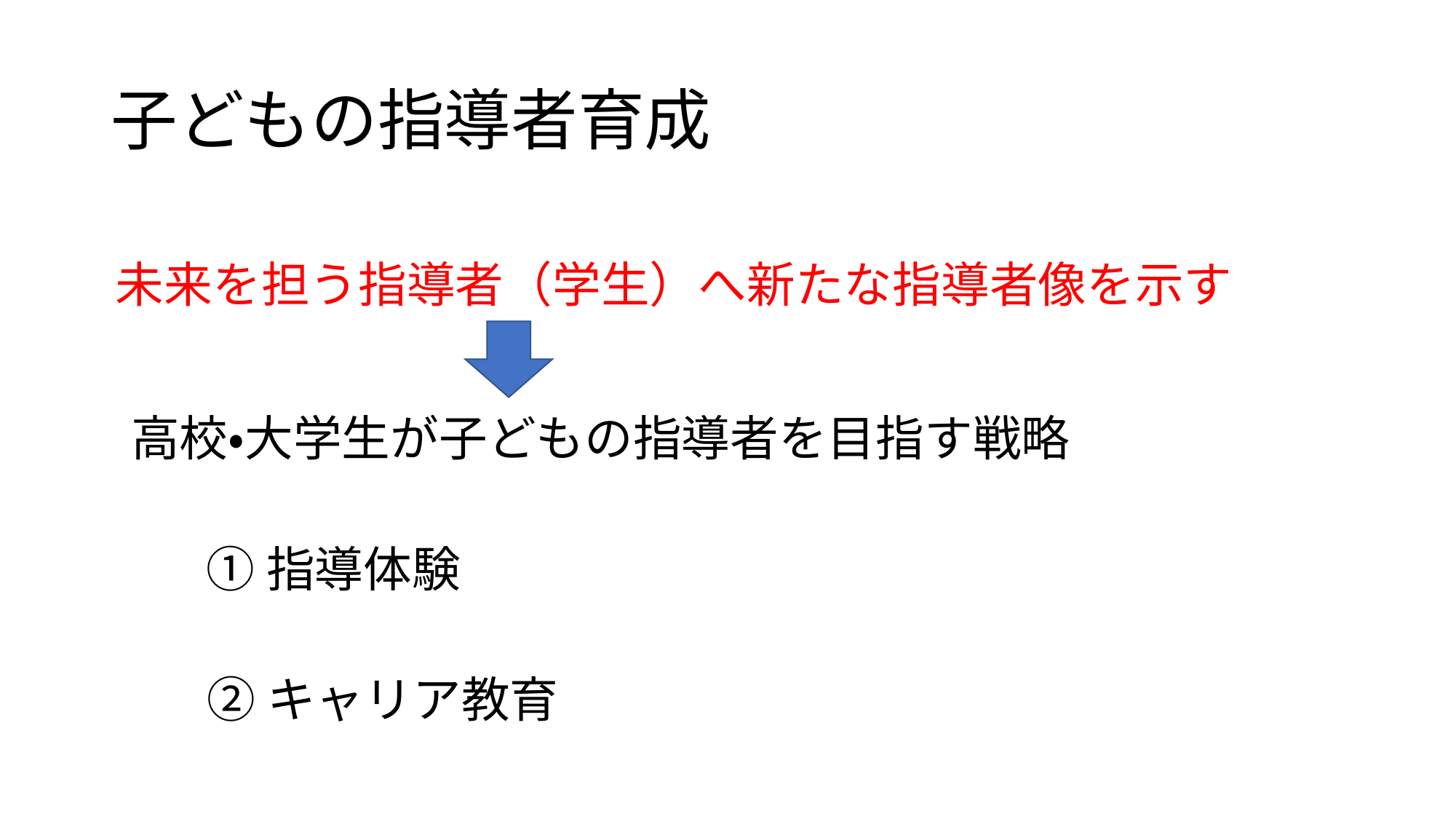

# 子どもの指導者育成
未来を担う指導者（学生）へ新たな指導者像を示す

高校・大学生が子どもの指導者を目指す戦略
①指導体験
②キャリア教育